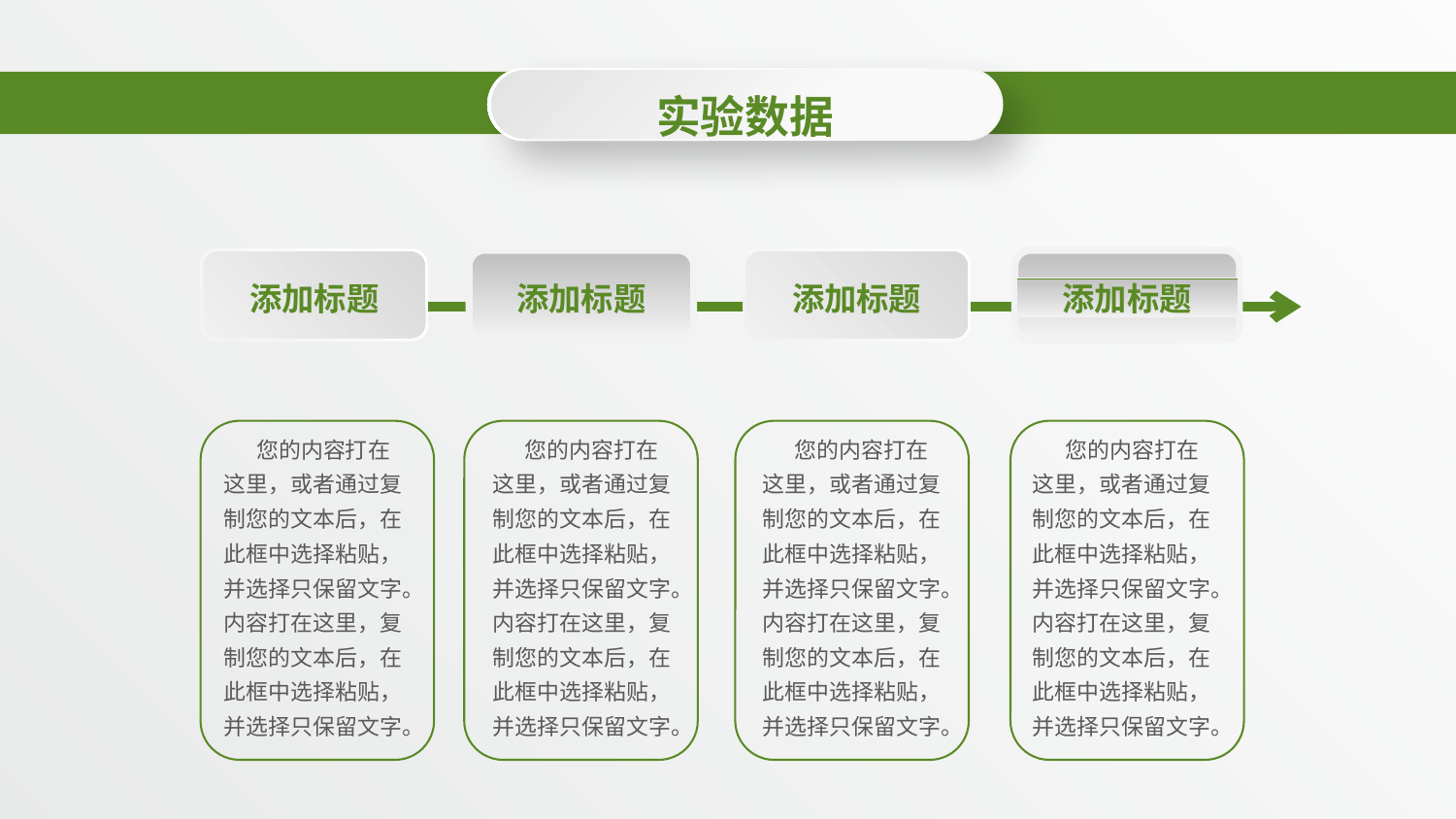

实验数据

添加标题

添加标题

添加标题

添加标题

      您的内容打在这里，或者通过复制您的文本后，在此框中选择粘贴，并选择只保留文字。内容打在这里，复制您的文本后，在此框中选择粘贴，并选择只保留文字。

      您的内容打在这里，或者通过复制您的文本后，在此框中选择粘贴，并选择只保留文字。内容打在这里，复制您的文本后，在此框中选择粘贴，并选择只保留文字。

      您的内容打在这里，或者通过复制您的文本后，在此框中选择粘贴，并选择只保留文字。内容打在这里，复制您的文本后，在此框中选择粘贴，并选择只保留文字。

      您的内容打在这里，或者通过复制您的文本后，在此框中选择粘贴，并选择只保留文字。内容打在这里，复制您的文本后，在此框中选择粘贴，并选择只保留文字。